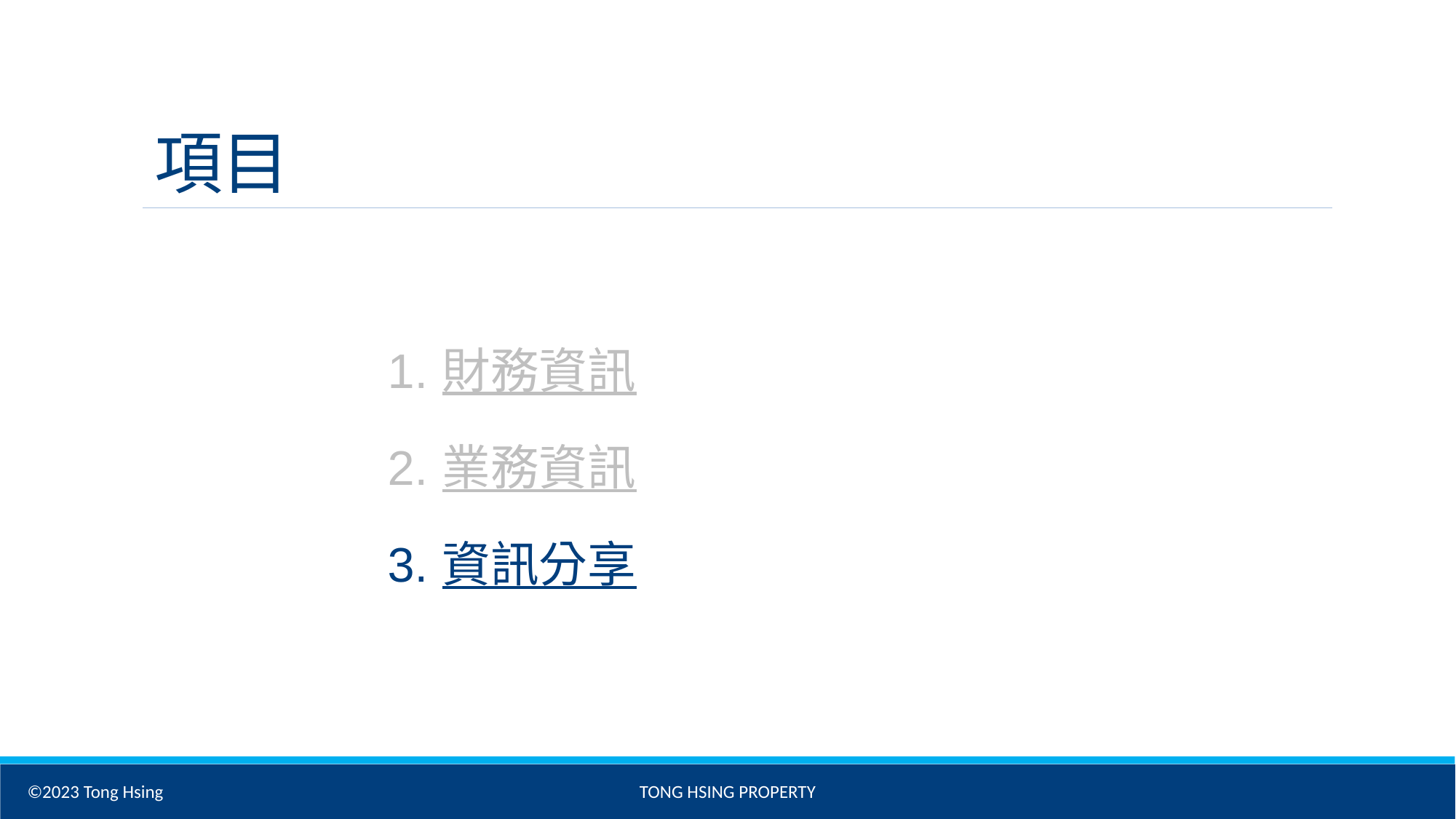

項目
財務資訊
業務資訊
資訊分享
©2023 Tong Hsing
TONG HSING PROPERTY